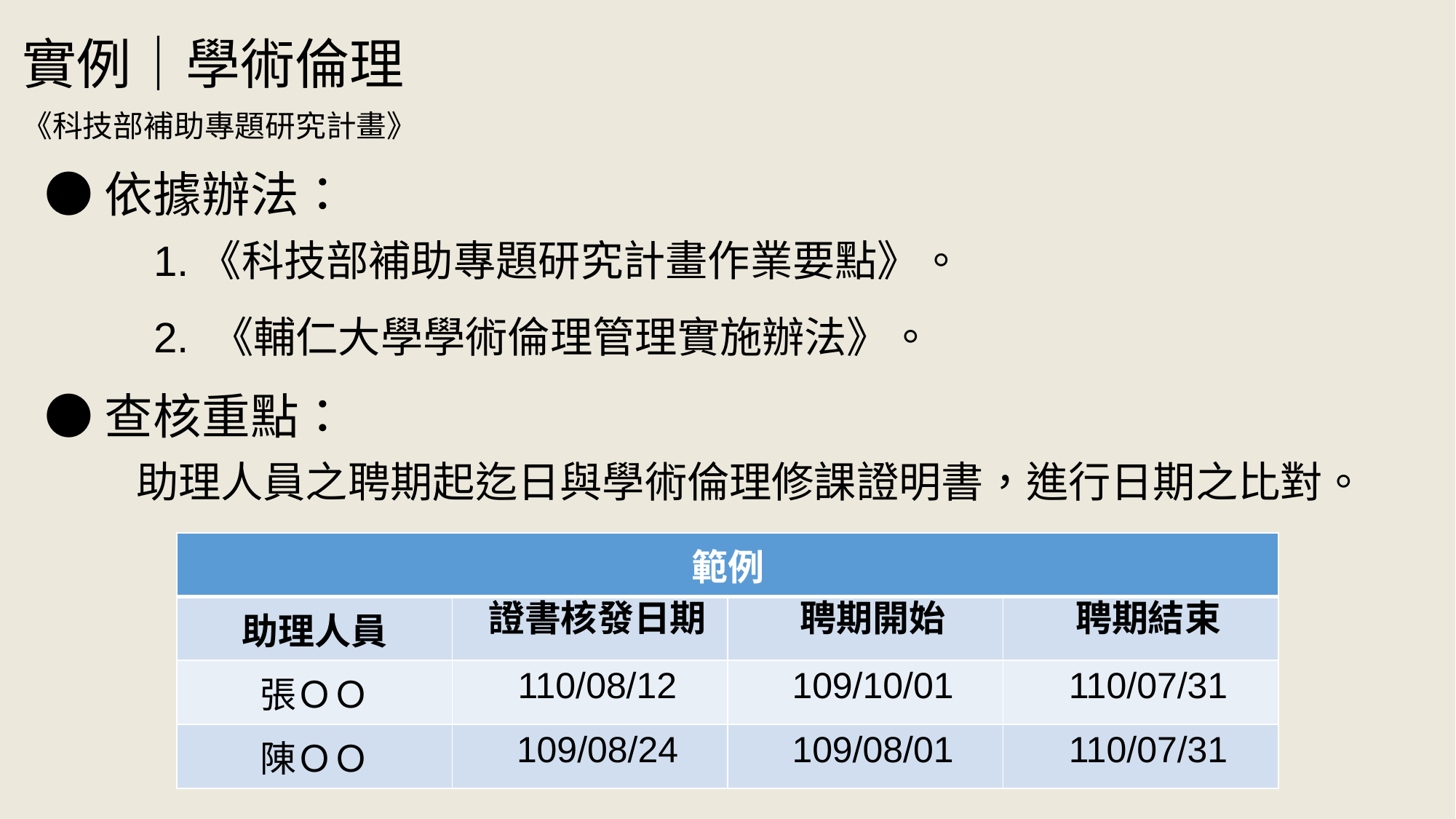

實例｜學術倫理
《科技部補助專題研究計畫》
●依據辦法：
1.《科技部補助專題研究計畫作業要點》。
2. 《輔仁大學學術倫理管理實施辦法》。
●查核重點：
助理人員之聘期起迄日與學術倫理修課證明書，進行日期之比對。
| 範例 |  |  |  |
| --- | --- | --- | --- |
| 助理人員 | 證書核發日期 | 聘期開始 | 聘期結束 |
| 張ＯＯ | 110/08/12 | 109/10/01 | 110/07/31 |
| 陳ＯＯ | 109/08/24 | 109/08/01 | 110/07/31 |